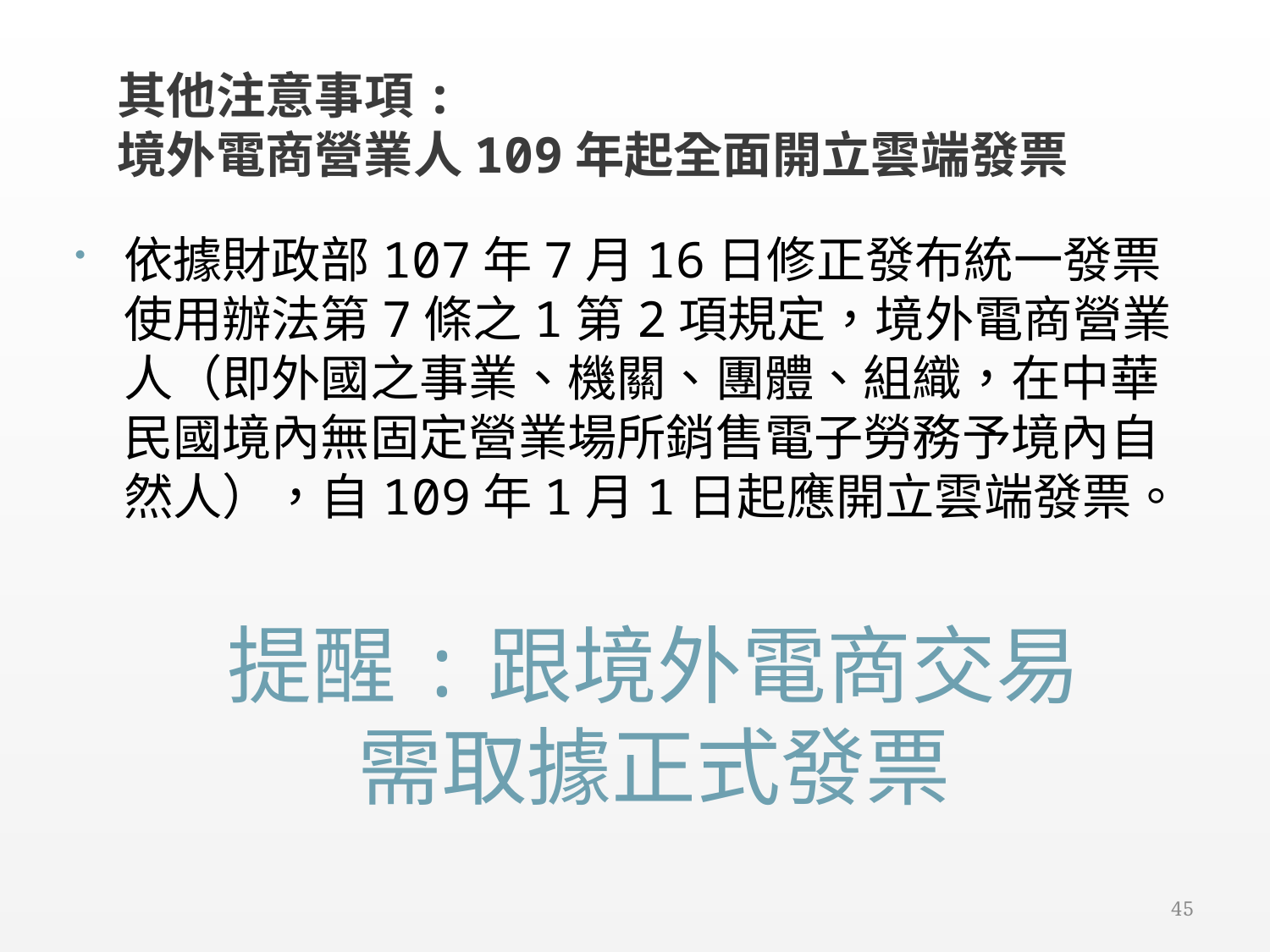

其他注意事項:
境外電商營業人109年起全面開立雲端發票
依據財政部107年7月16日修正發布統一發票使用辦法第7條之1第2項規定，境外電商營業人（即外國之事業、機關、團體、組織，在中華民國境內無固定營業場所銷售電子勞務予境內自然人），自109年1月1日起應開立雲端發票。
提醒:跟境外電商交易
需取據正式發票
45